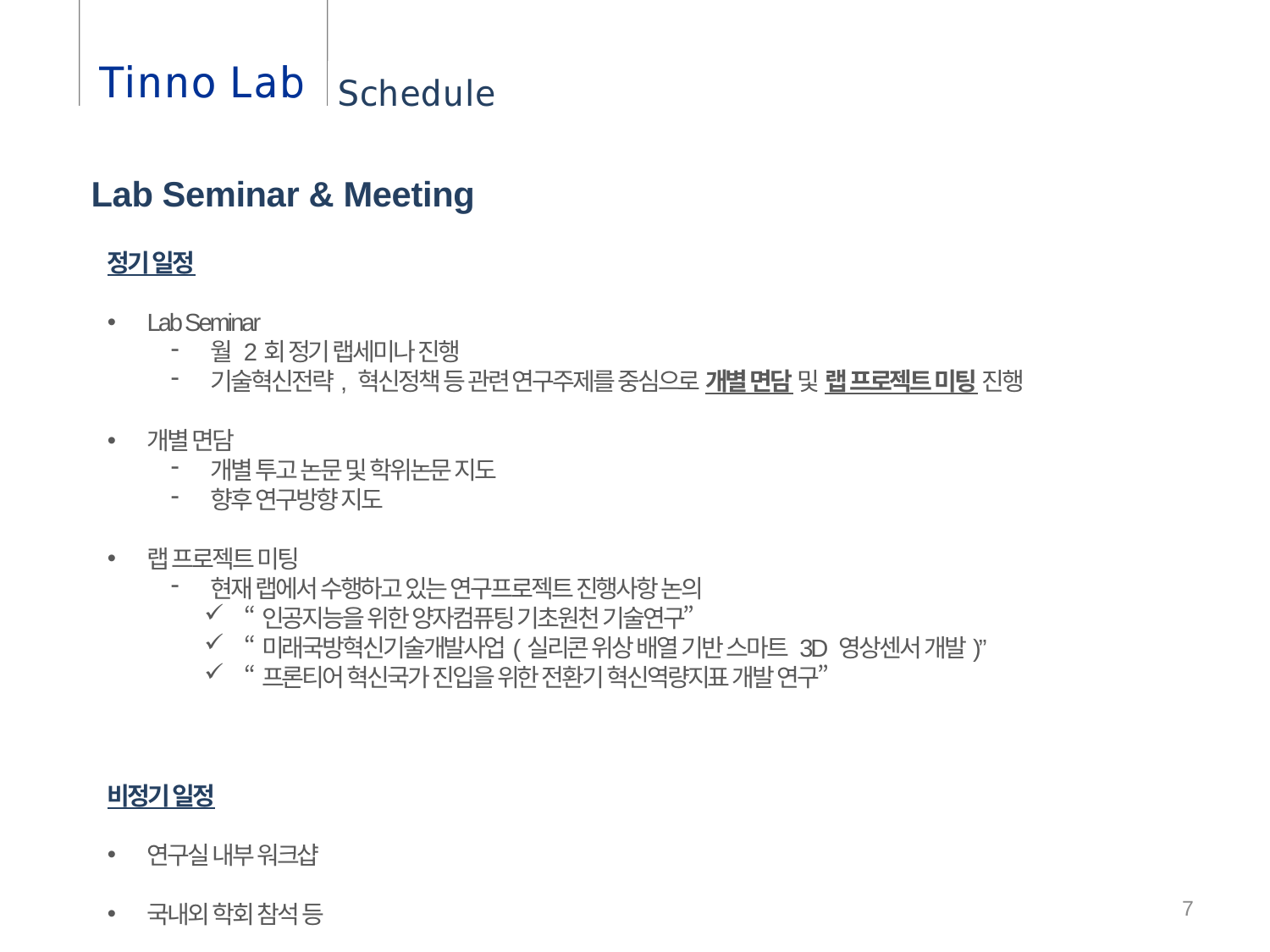

Tinno Lab
Schedule
Lab Seminar & Meeting
정기 일정

Lab Seminar
월 2회 정기 랩세미나 진행
기술혁신전략, 혁신정책 등 관련 연구주제를 중심으로 개별 면담 및 랩 프로젝트 미팅 진행

개별 면담
개별 투고 논문 및 학위논문 지도
향후 연구방향 지도

랩 프로젝트 미팅
현재 랩에서 수행하고 있는 연구프로젝트 진행사항 논의
“인공지능을 위한 양자컴퓨팅 기초원천 기술연구”
“미래국방혁신기술개발사업(실리콘 위상 배열 기반 스마트 3D 영상센서 개발)”
“프론티어 혁신국가 진입을 위한 전환기 혁신역량지표 개발 연구”

비정기 일정

연구실 내부 워크샵

국내외 학회 참석 등

7